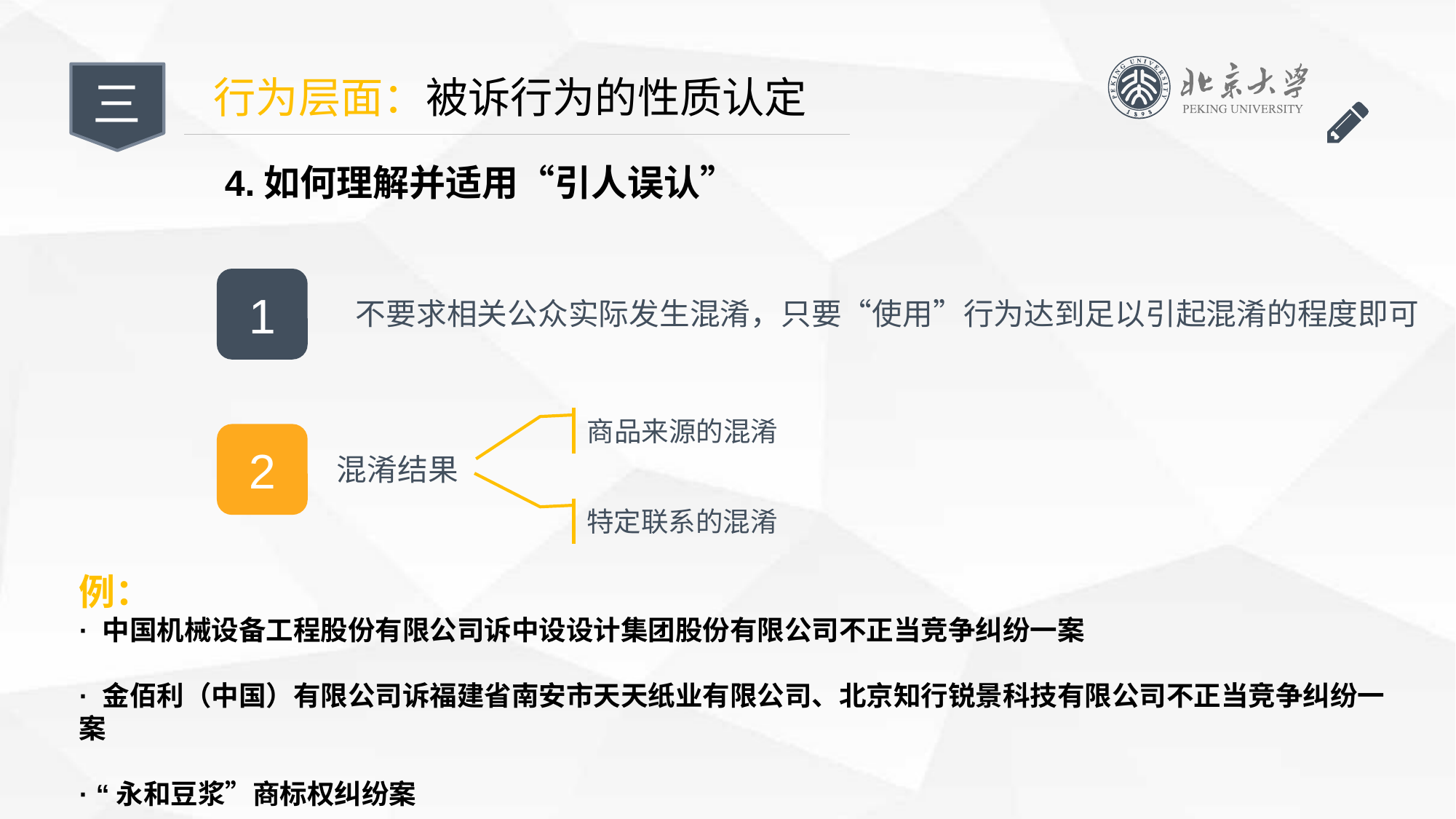

三
行为层面：被诉行为的性质认定
4.如何理解并适用“引人误认”
1
不要求相关公众实际发生混淆，只要“使用”行为达到足以引起混淆的程度即可
商品来源的混淆
2
混淆结果
特定联系的混淆
例：
· 中国机械设备工程股份有限公司诉中设设计集团股份有限公司不正当竞争纠纷一案

· 金佰利（中国）有限公司诉福建省南安市天天纸业有限公司、北京知行锐景科技有限公司不正当竞争纠纷一案

· “永和豆浆”商标权纠纷案